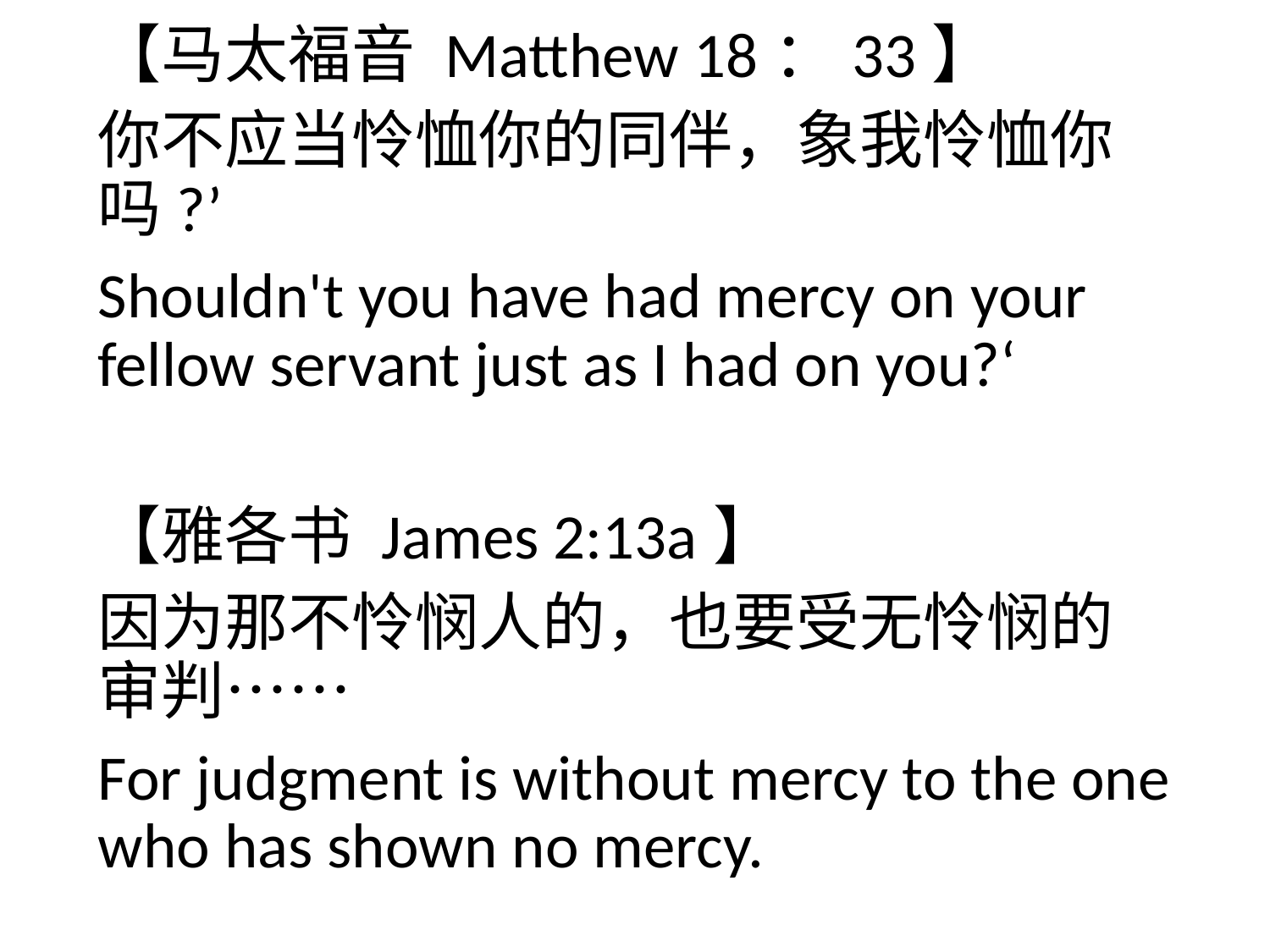

【马太福音 Matthew 18：33】
你不应当怜恤你的同伴，象我怜恤你吗?’
Shouldn't you have had mercy on your fellow servant just as I had on you?‘

【雅各书 James 2:13a】
因为那不怜悯人的，也要受无怜悯的审判……
For judgment is without mercy to the one who has shown no mercy.